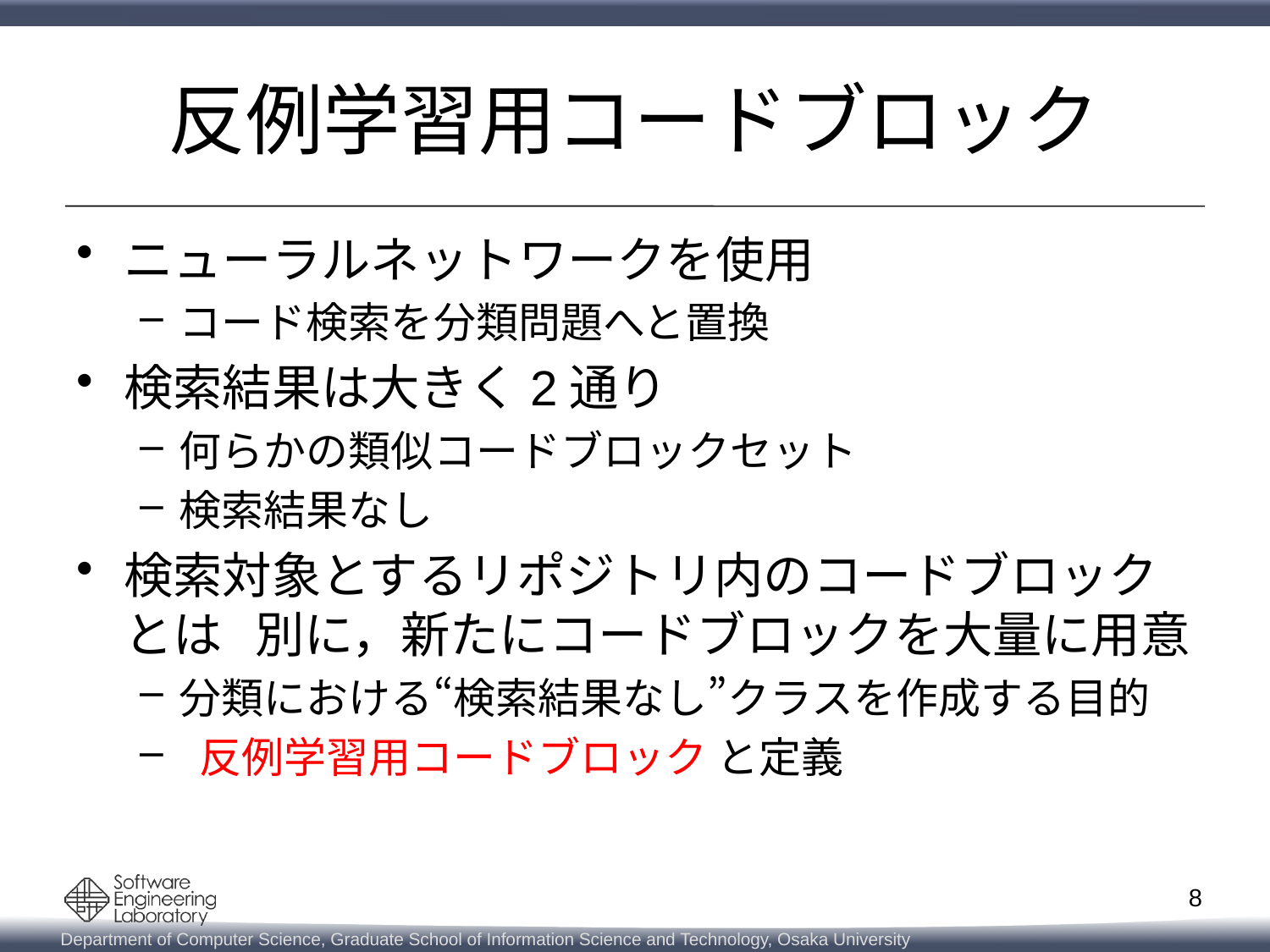

# 反例学習用コードブロック
ニューラルネットワークを使用
コード検索を分類問題へと置換
検索結果は大きく2通り
何らかの類似コードブロックセット
検索結果なし
検索対象とするリポジトリ内のコードブロックとは   別に，新たにコードブロックを大量に用意
分類における“検索結果なし”クラスを作成する目的
 反例学習用コードブロック と定義
8